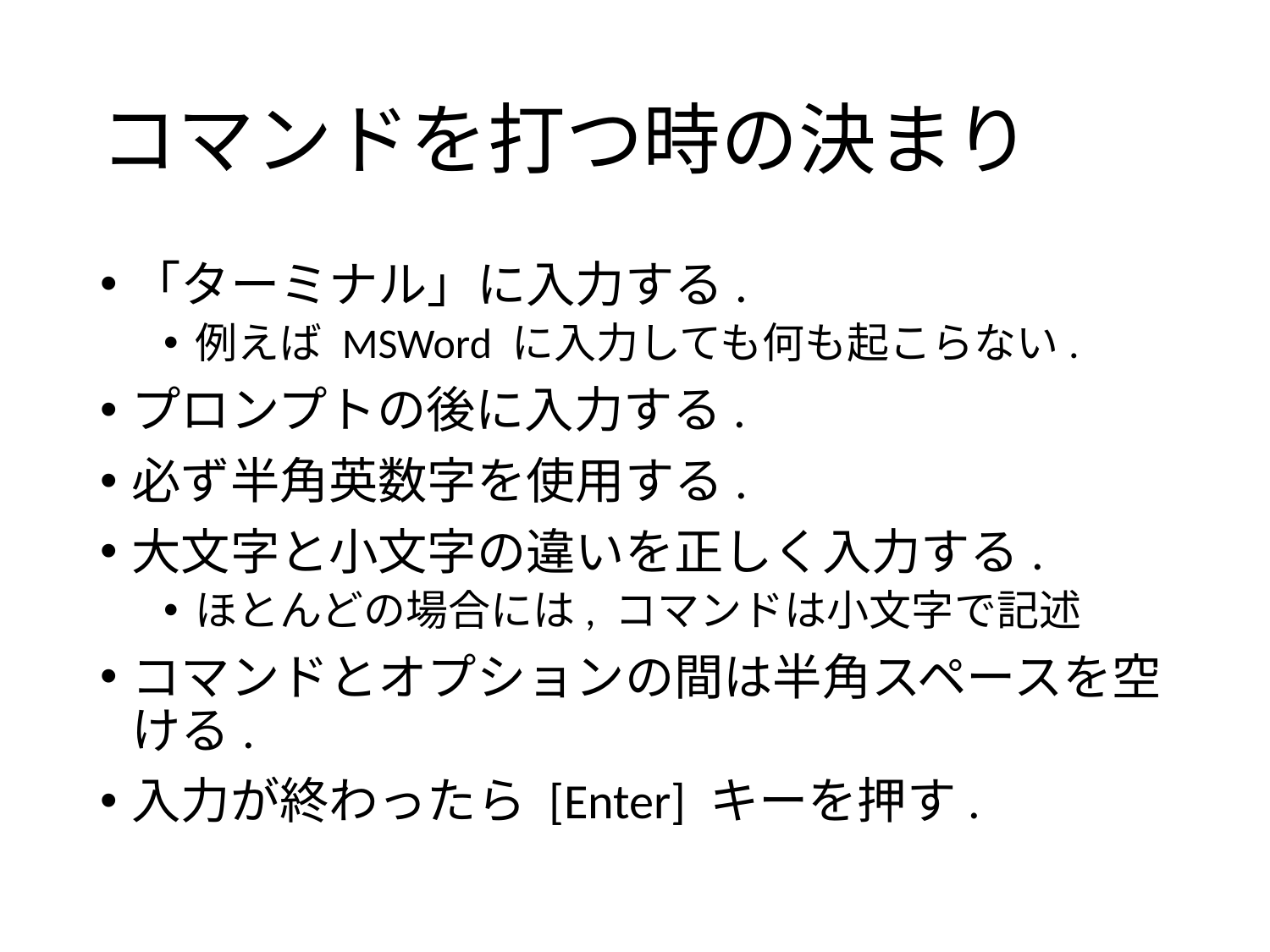

# コマンドを打つ時の決まり
「ターミナル」に入力する.
例えば MSWord に入力しても何も起こらない.
プロンプトの後に入力する.
必ず半角英数字を使用する.
大文字と小文字の違いを正しく入力する.
ほとんどの場合には, コマンドは小文字で記述
コマンドとオプションの間は半角スペースを空ける.
入力が終わったら [Enter] キーを押す.